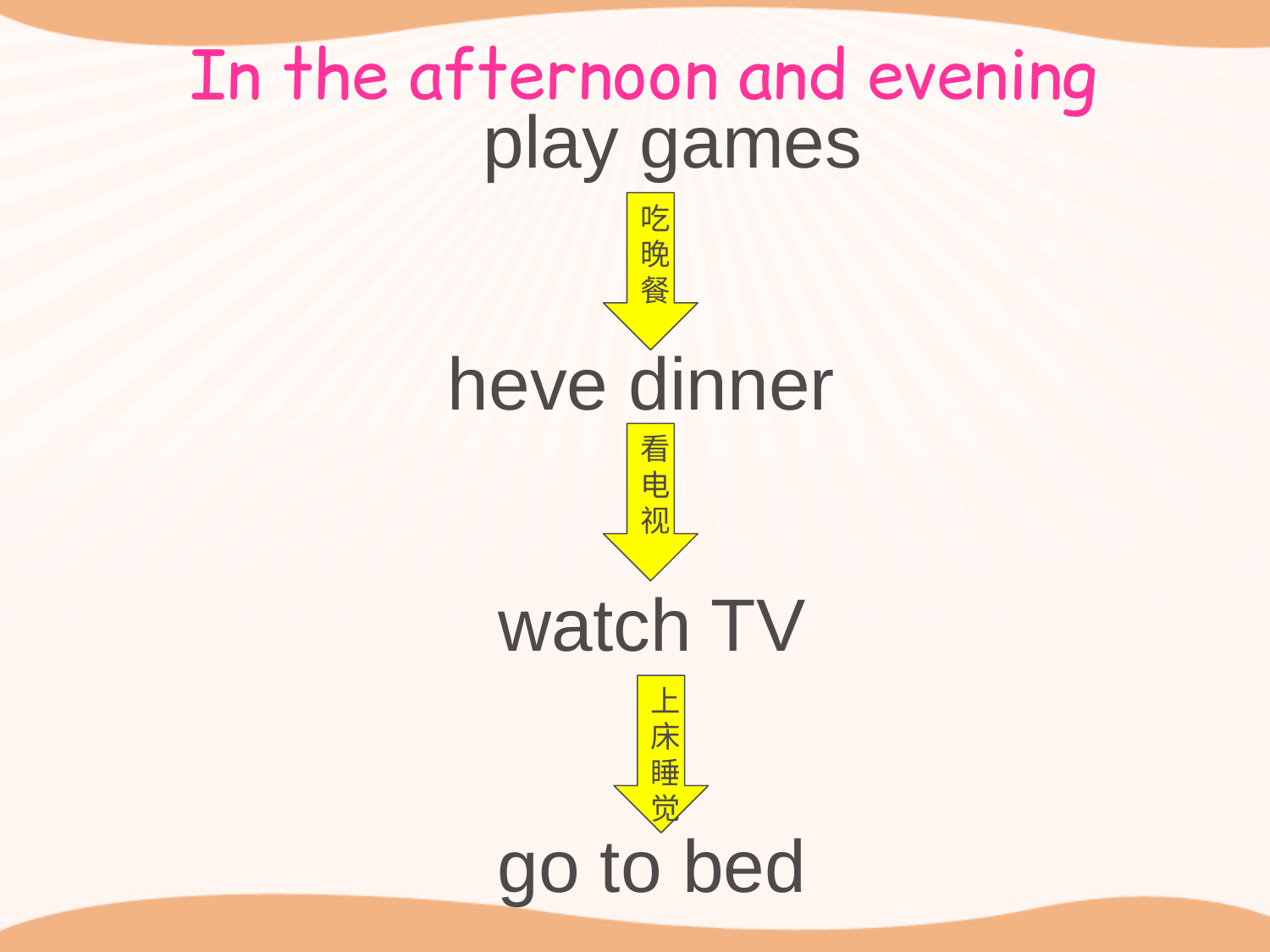

In the afternoon and evening
play games
吃晚餐
heve dinner
看电视
watch TV
上床睡觉
go to bed